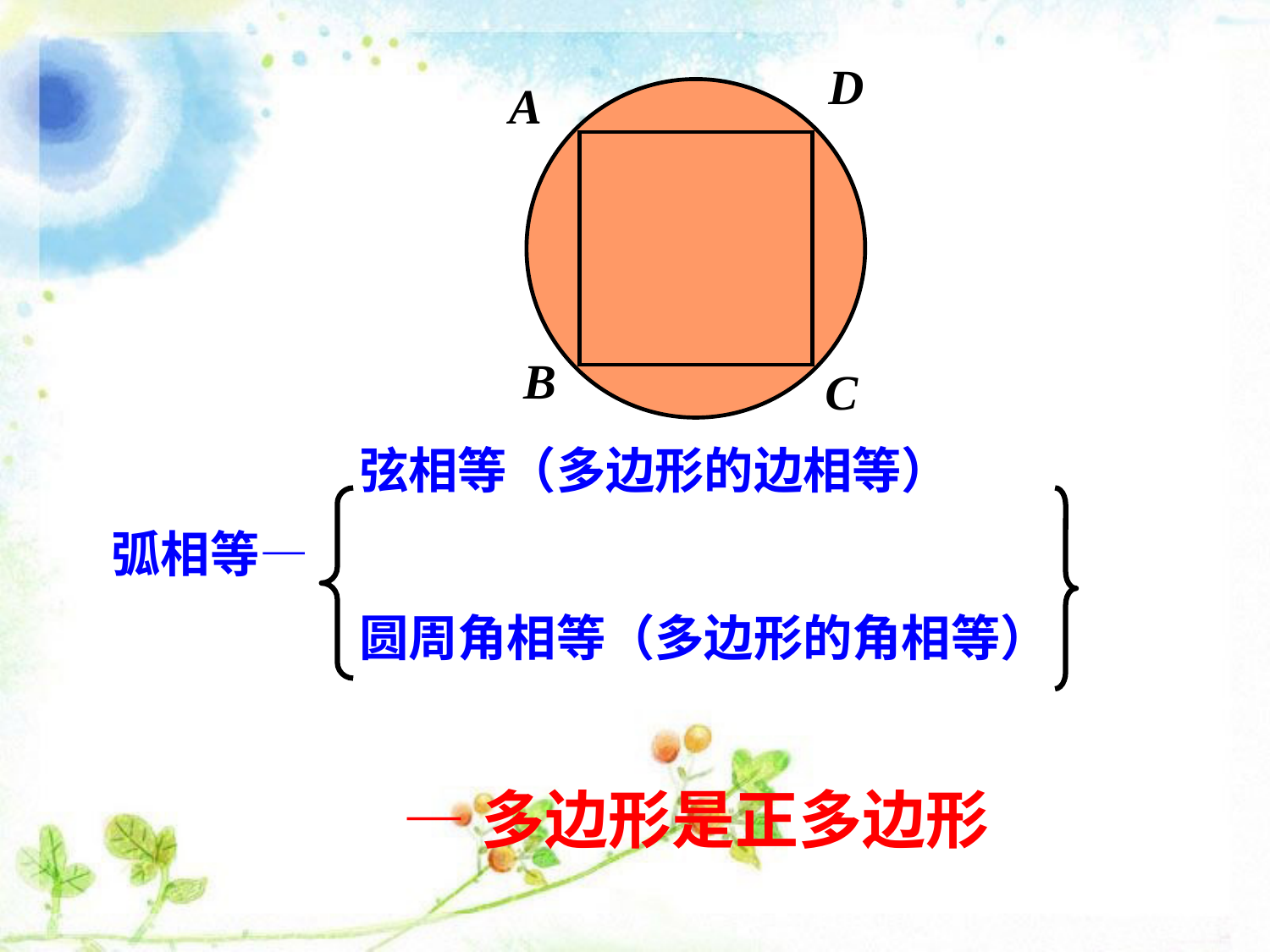

D
A

B
C
                     弦相等（多边形的边相等）
弧相等—
                     圆周角相等（多边形的角相等）

—多边形是正多边形